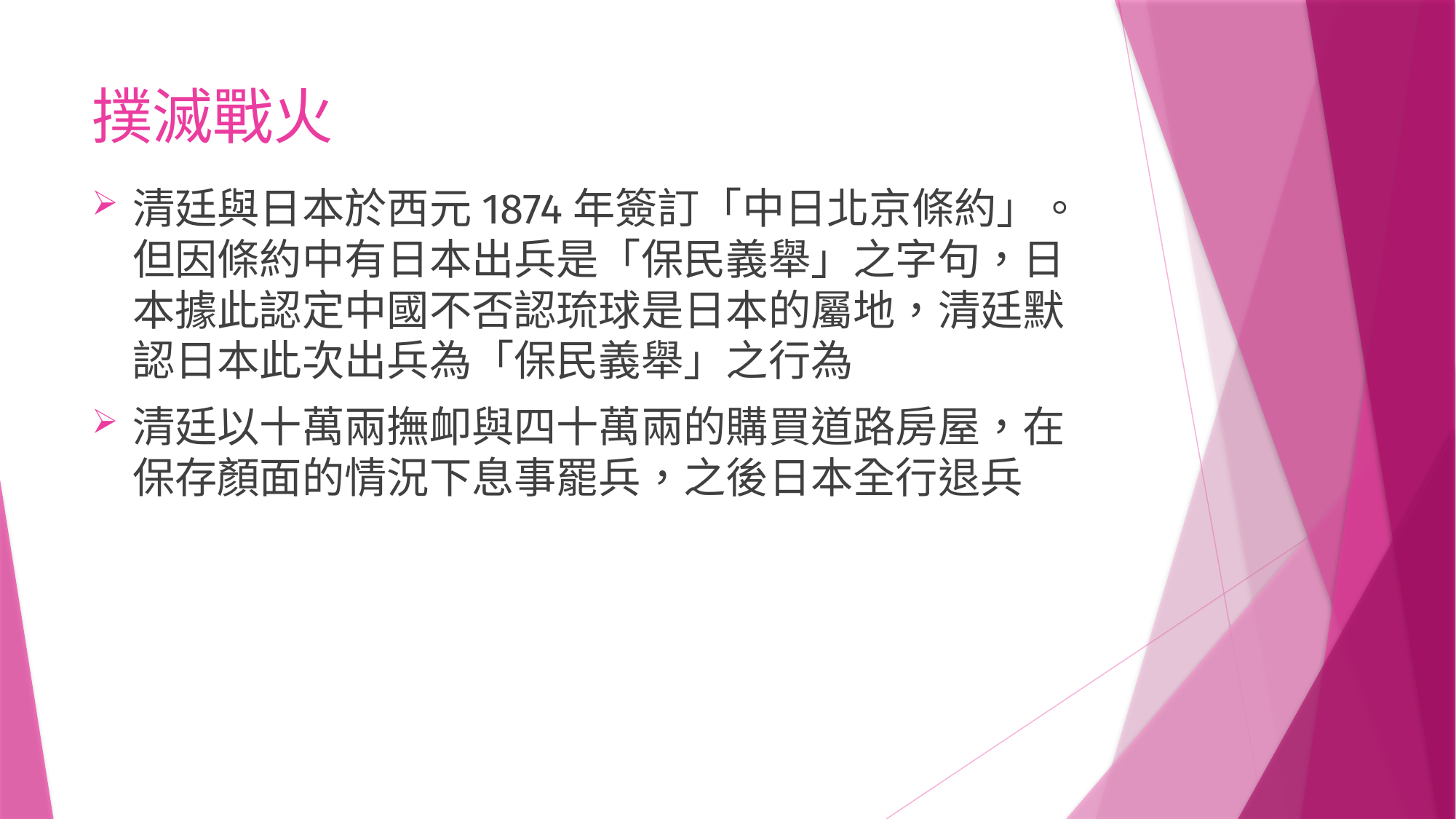

# 撲滅戰火
清廷與日本於西元1874年簽訂「中日北京條約」。但因條約中有日本出兵是「保民義舉」之字句，日本據此認定中國不否認琉球是日本的屬地，清廷默認日本此次出兵為「保民義舉」之行為
清廷以十萬兩撫卹與四十萬兩的購買道路房屋，在保存顏面的情況下息事罷兵，之後日本全行退兵